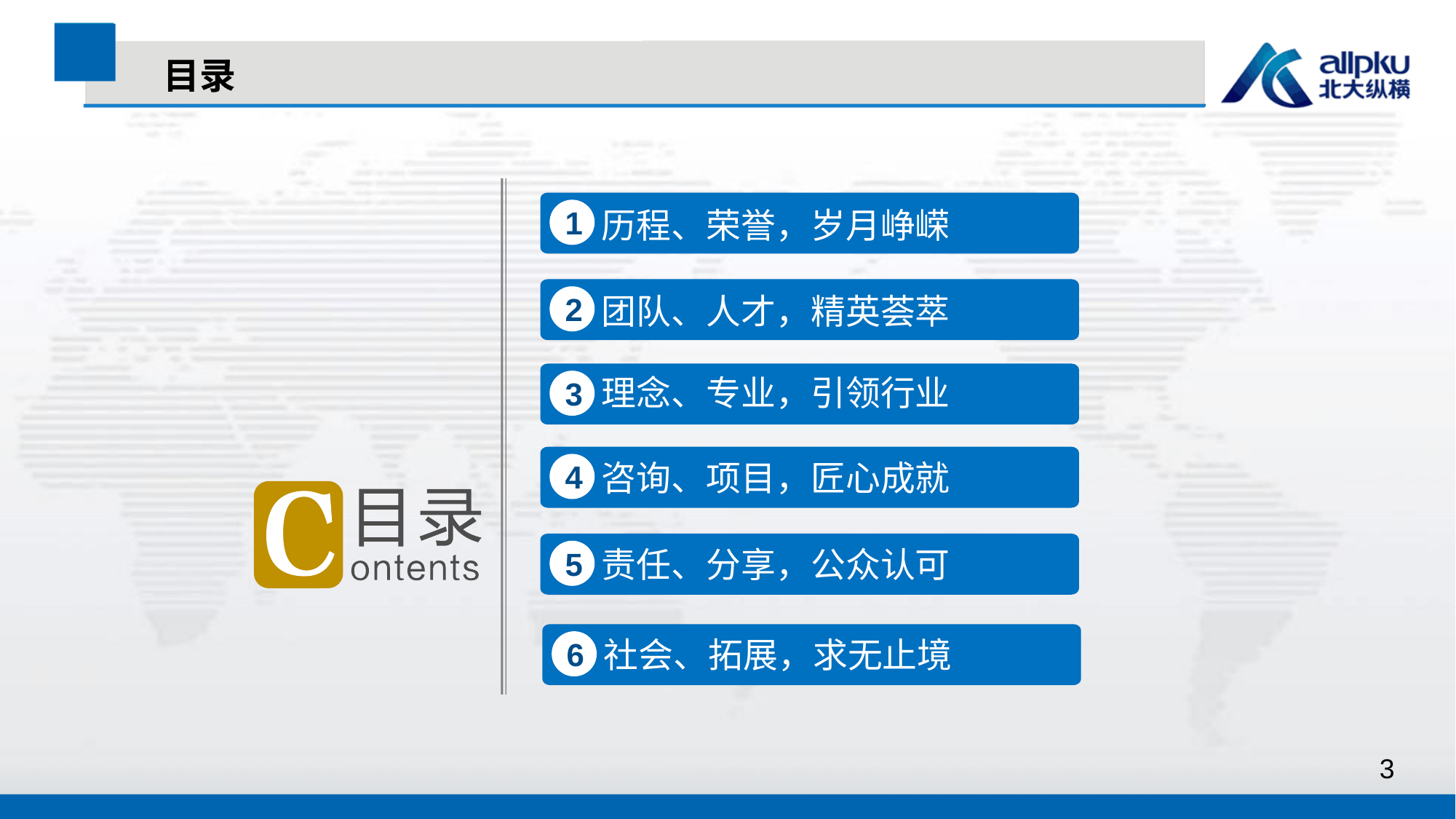

目录

1

历程、荣誉，岁月峥嵘

2

团队、人才，精英荟萃

理念、专业，引领行业
3

4

咨询、项目，匠心成就

责任、分享，公众认可
5

社会、拓展，求无止境
6